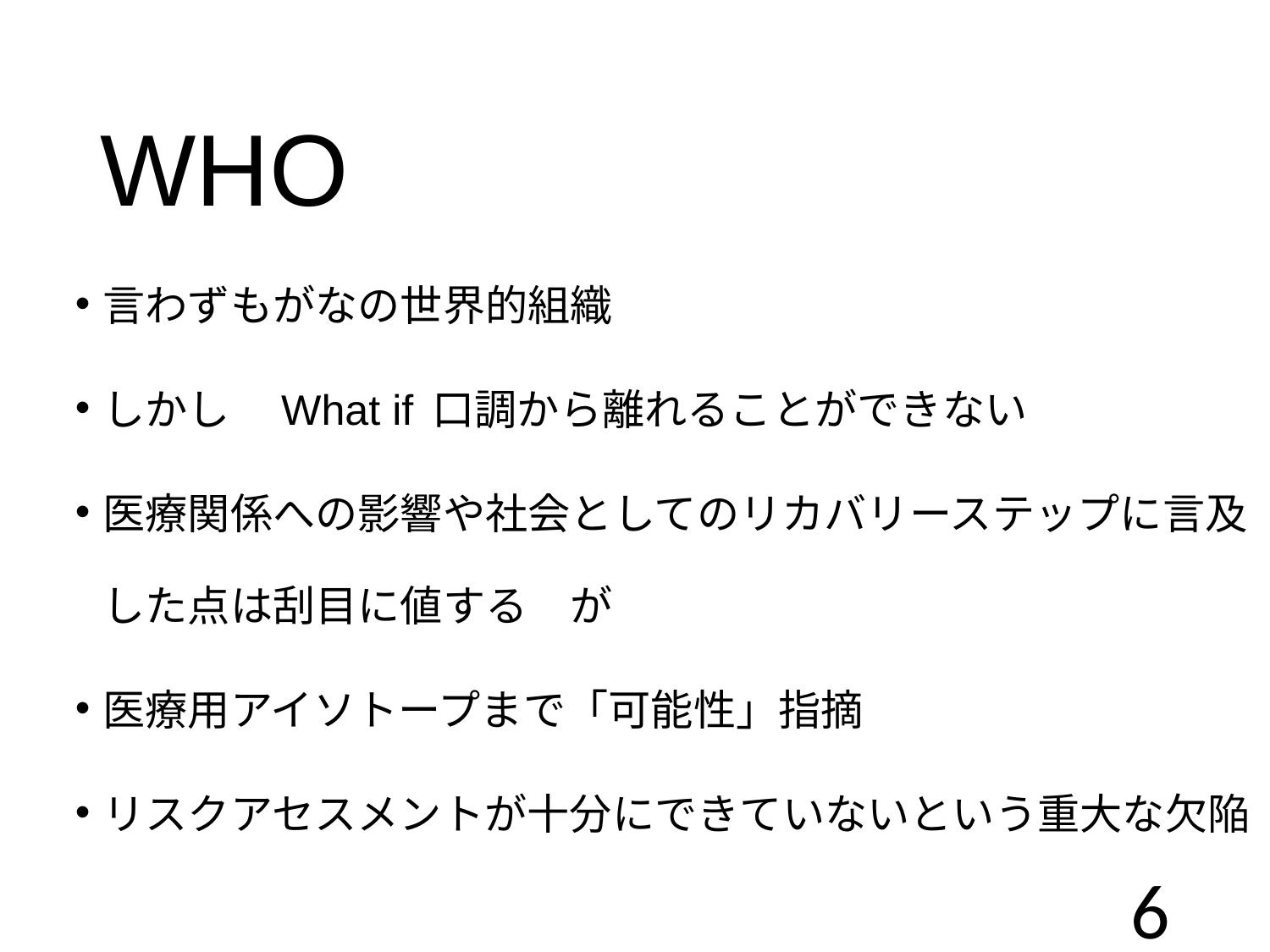

# WHO
言わずもがなの世界的組織
しかし　What if 口調から離れることができない
医療関係への影響や社会としてのリカバリーステップに言及した点は刮目に値する　が
医療用アイソトープまで「可能性」指摘
リスクアセスメントが十分にできていないという重大な欠陥

6